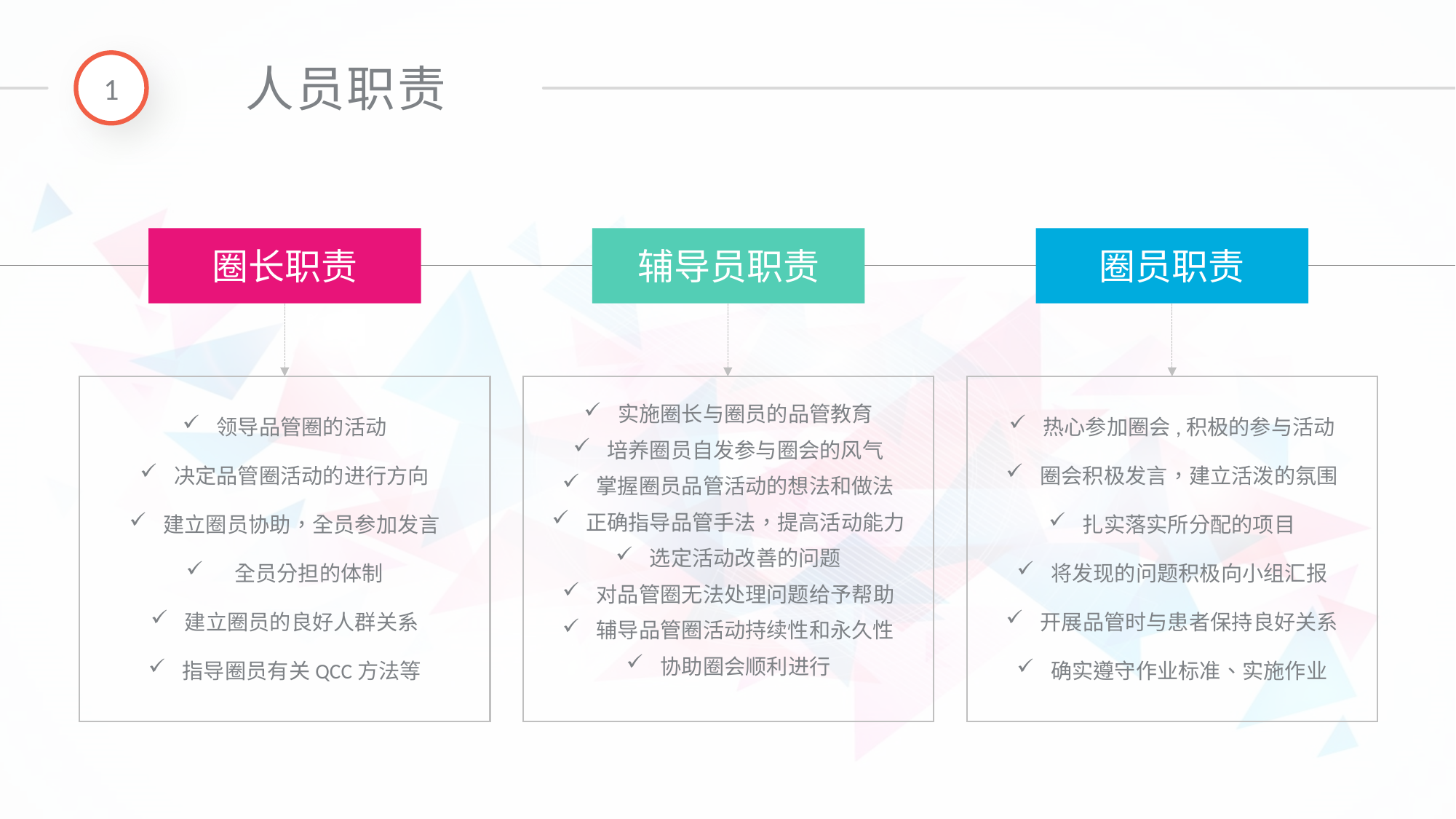

1
人员职责
圈长职责
辅导员职责
圈员职责

领导品管圈的活动
决定品管圈活动的进行方向
建立圈员协助，全员参加发言
  全员分担的体制
建立圈员的良好人群关系
指导圈员有关QCC方法等

实施圈长与圈员的品管教育
培养圈员自发参与圈会的风气
掌握圈员品管活动的想法和做法
正确指导品管手法，提高活动能力
选定活动改善的问题
对品管圈无法处理问题给予帮助
辅导品管圈活动持续性和永久性
协助圈会顺利进行

热心参加圈会,积极的参与活动
圈会积极发言，建立活泼的氛围
扎实落实所分配的项目
将发现的问题积极向小组汇报
开展品管时与患者保持良好关系
确实遵守作业标准、实施作业
延时符